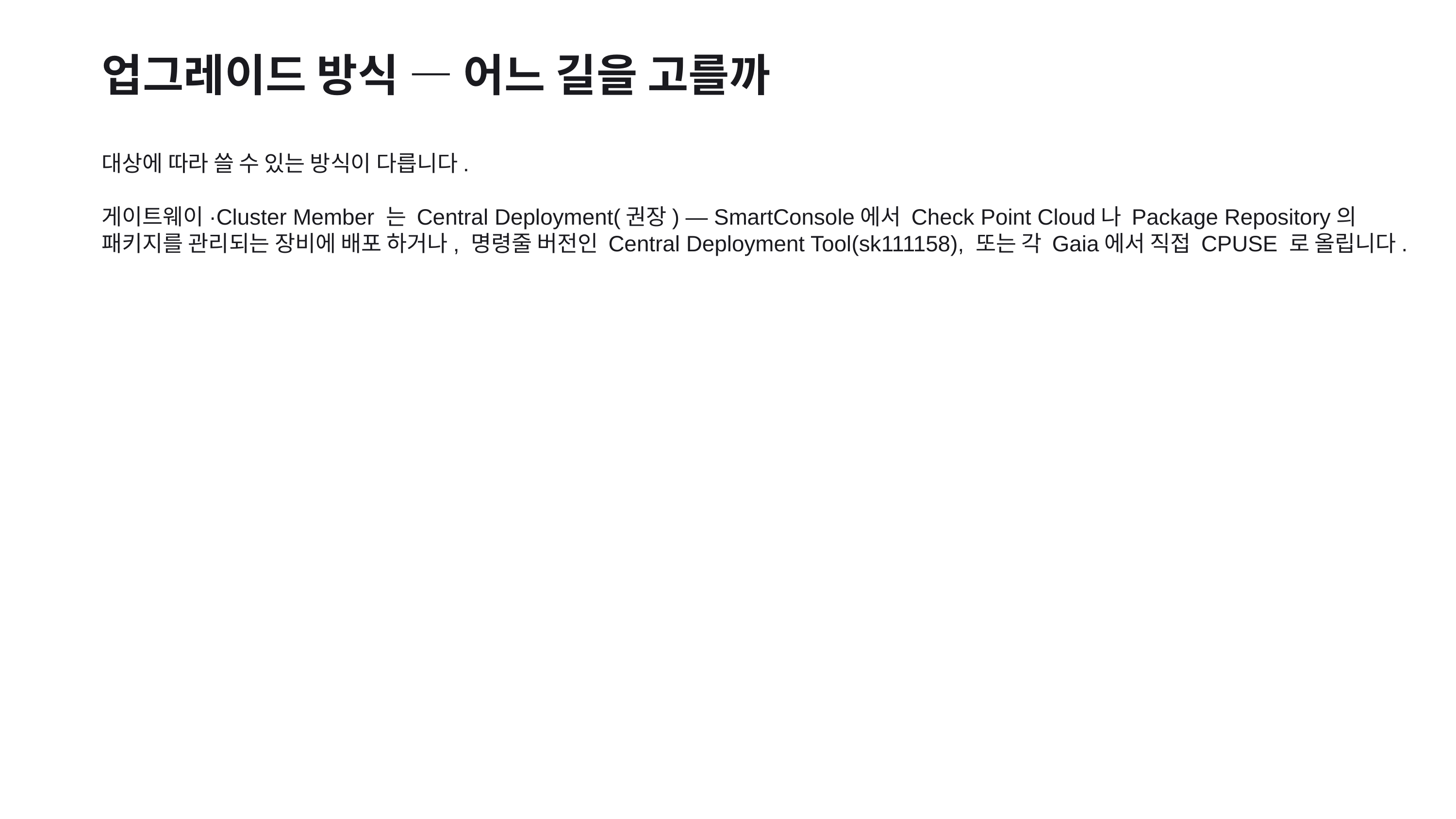

업그레이드 방식 — 어느 길을 고를까
대상에 따라 쓸 수 있는 방식이 다릅니다.

게이트웨이·Cluster Member 는 Central Deployment(권장) — SmartConsole에서 Check Point Cloud나 Package Repository의 패키지를 관리되는 장비에 배포 하거나, 명령줄 버전인 Central Deployment Tool(sk111158), 또는 각 Gaia에서 직접 CPUSE 로 올립니다.